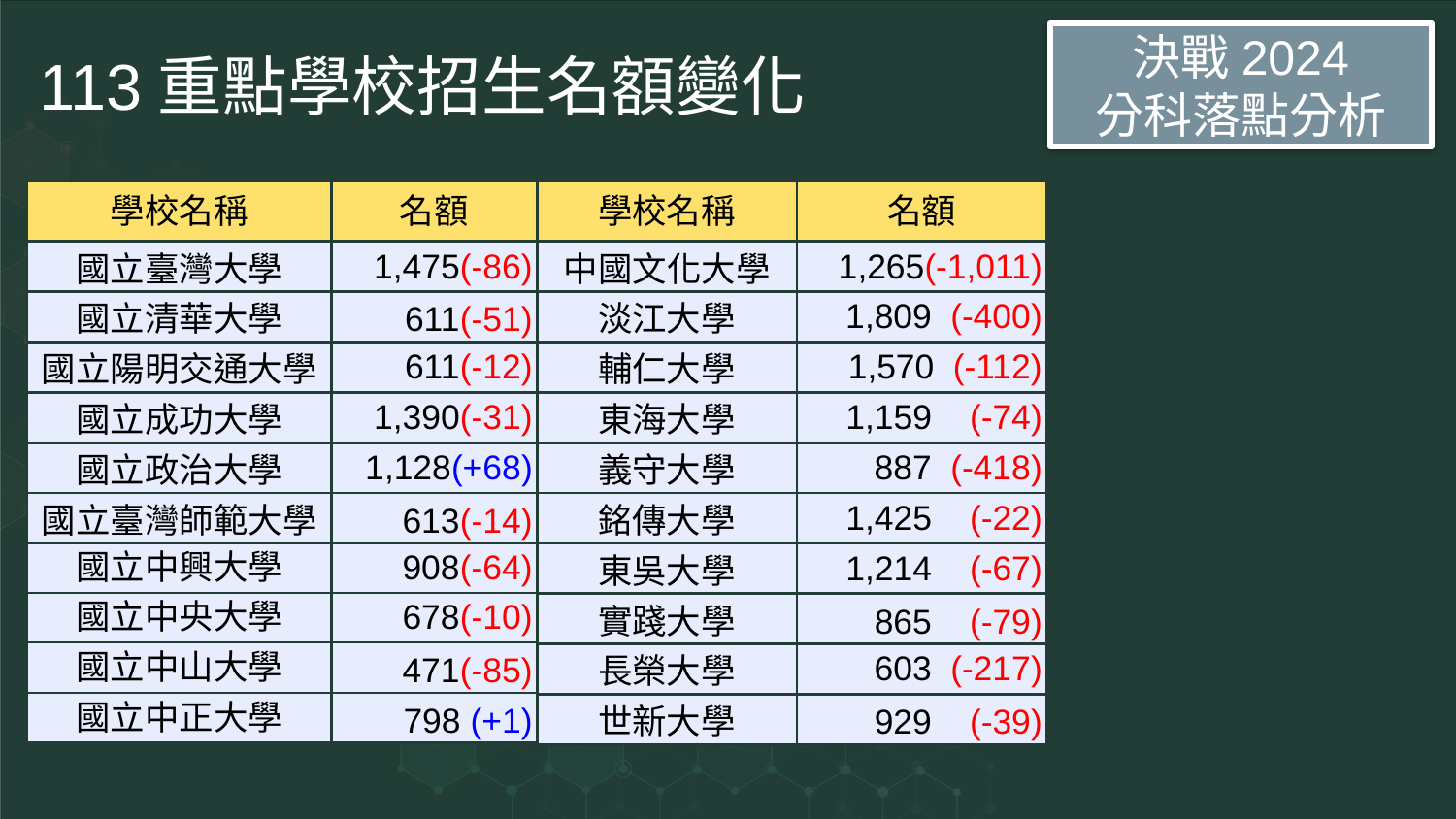

決戰2024
分科落點分析
# 113重點學校招生名額變化
| 學校名稱 | 名額 |
| --- | --- |
| 中國文化大學 | 1,265(-1,011) |
| 淡江大學 | 1,809 (-400) |
| 輔仁大學 | 1,570 (-112) |
| 東海大學 | 1,159 (-74) |
| 義守大學 | 887 (-418) |
| 銘傳大學 | 1,425 (-22) |
| 東吳大學 | 1,214 (-67) |
| 實踐大學 | 865 (-79) |
| 長榮大學 | 603 (-217) |
| 世新大學 | 929 (-39) |
| 學校名稱 | 名額 |
| --- | --- |
| 國立臺灣大學 | 1,475(-86) |
| 國立清華大學 | 611(-51) |
| 國立陽明交通大學 | 611(-12) |
| 國立成功大學 | 1,390(-31) |
| 國立政治大學 | 1,128(+68) |
| 國立臺灣師範大學 | 613(-14) |
| 國立中興大學 | 908(-64) |
| 國立中央大學 | 678(-10) |
| 國立中山大學 | 471(-85) |
| 國立中正大學 | 798 (+1) |